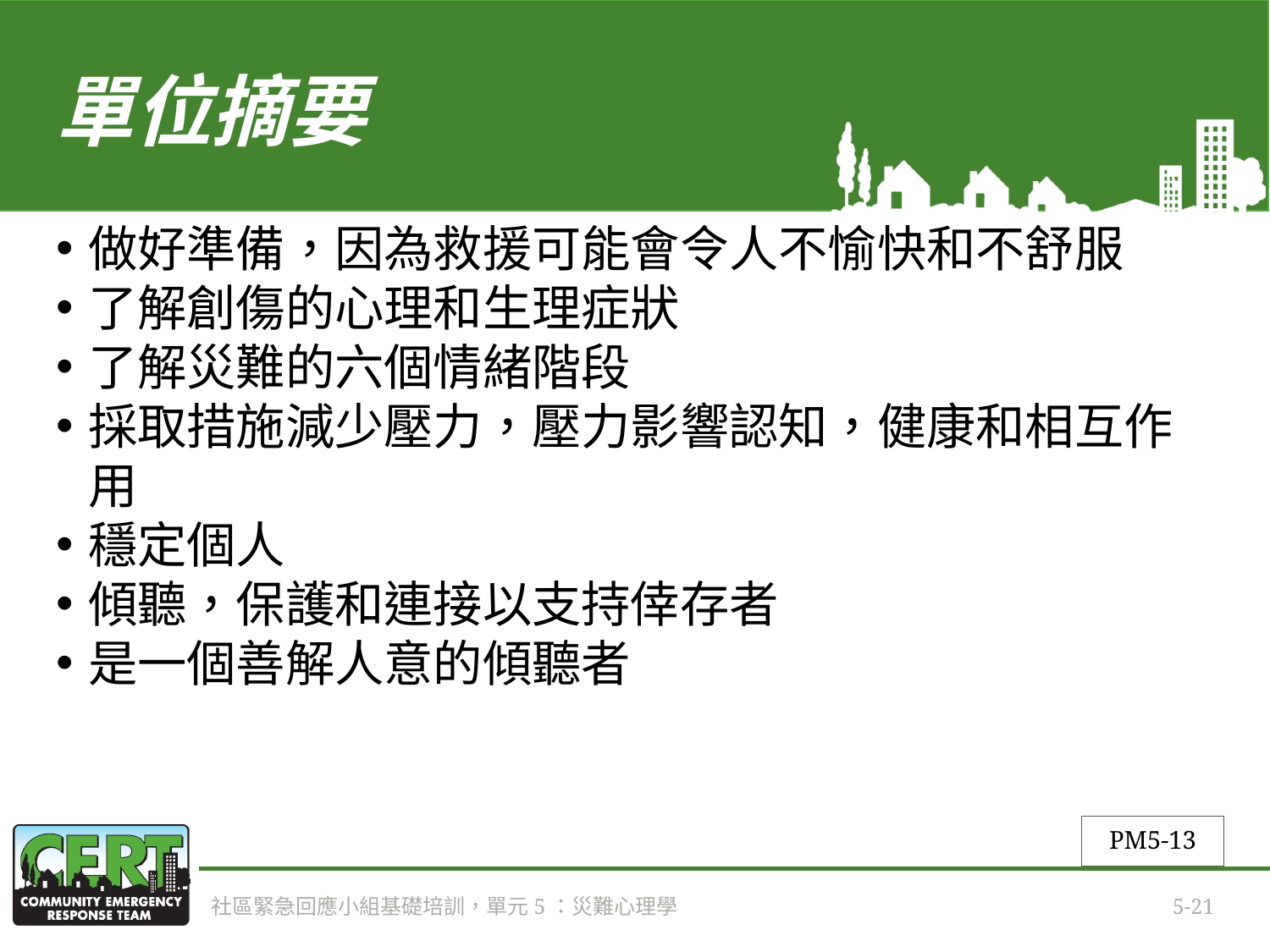

# 單位摘要
做好準備，因為救援可能會令人不愉快和不舒服
了解創傷的心理和生理症狀
了解災難的六個情緒階段
採取措施減少壓力，壓力影響認知，健康和相互作用
穩定個人
傾聽，保護和連接以支持倖存者
是一個善解人意的傾聽者
PM5-13
社區緊急回應小組基礎培訓，單元5：災難心理學
5-21